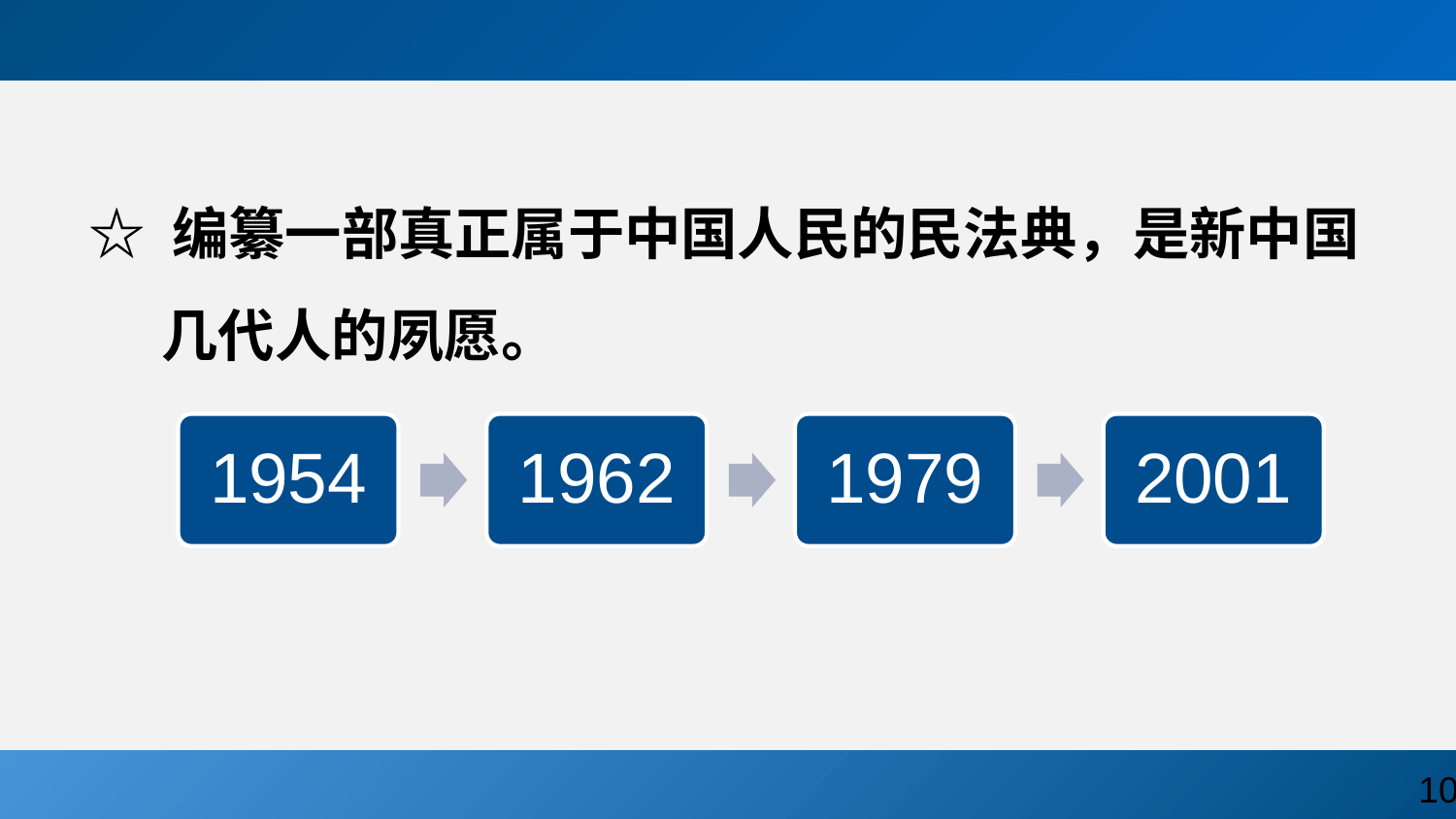

☆ 编纂一部真正属于中国人民的民法典，是新中国几代人的夙愿。

1954

1962

1979

2001
10